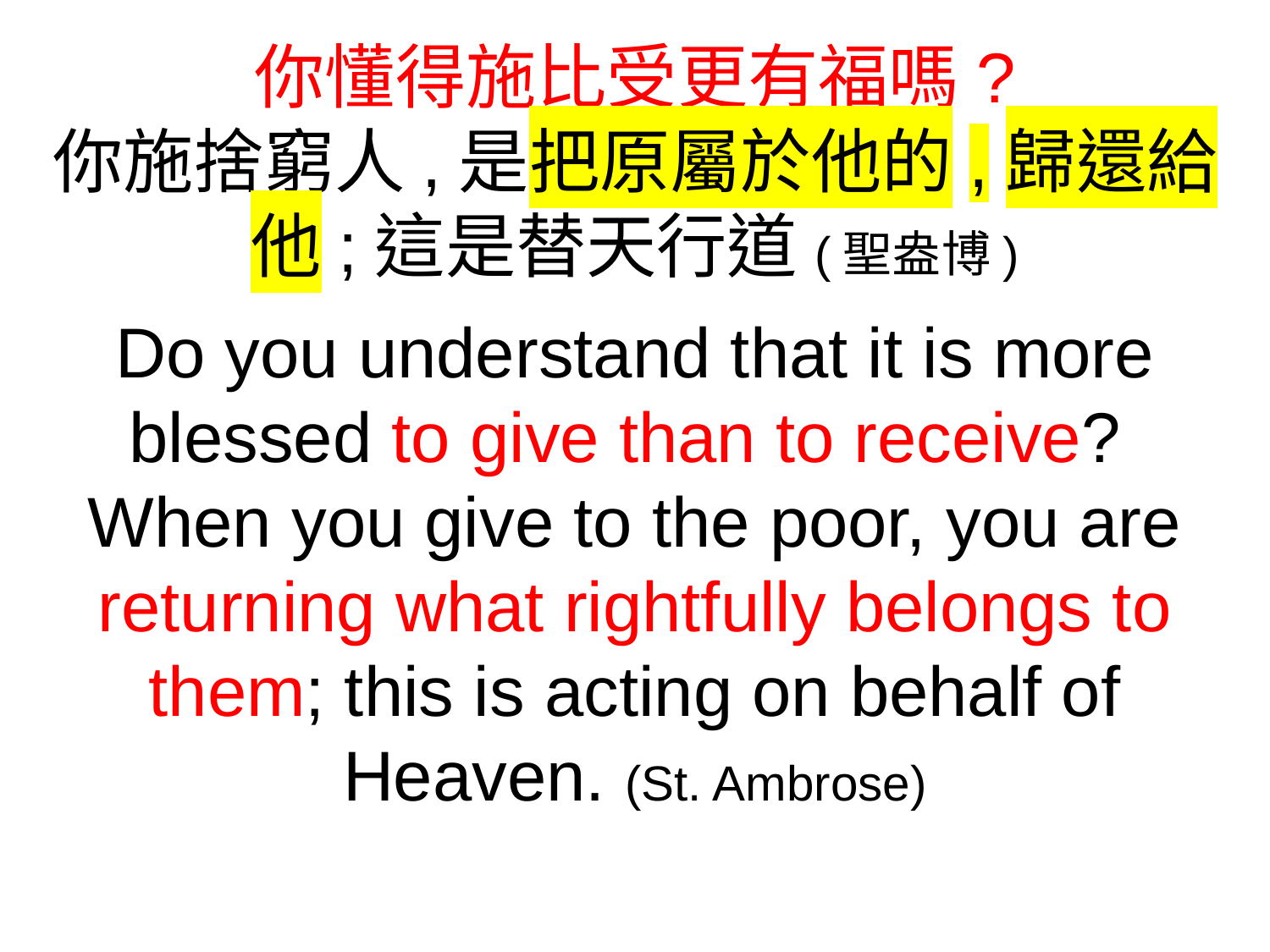

你懂得施比受更有福嗎?
你施捨窮人,是把原屬於他的,歸還給他;這是替天行道(聖盎博)
Do you understand that it is more blessed to give than to receive?
When you give to the poor, you are returning what rightfully belongs to them; this is acting on behalf of Heaven. (St. Ambrose)